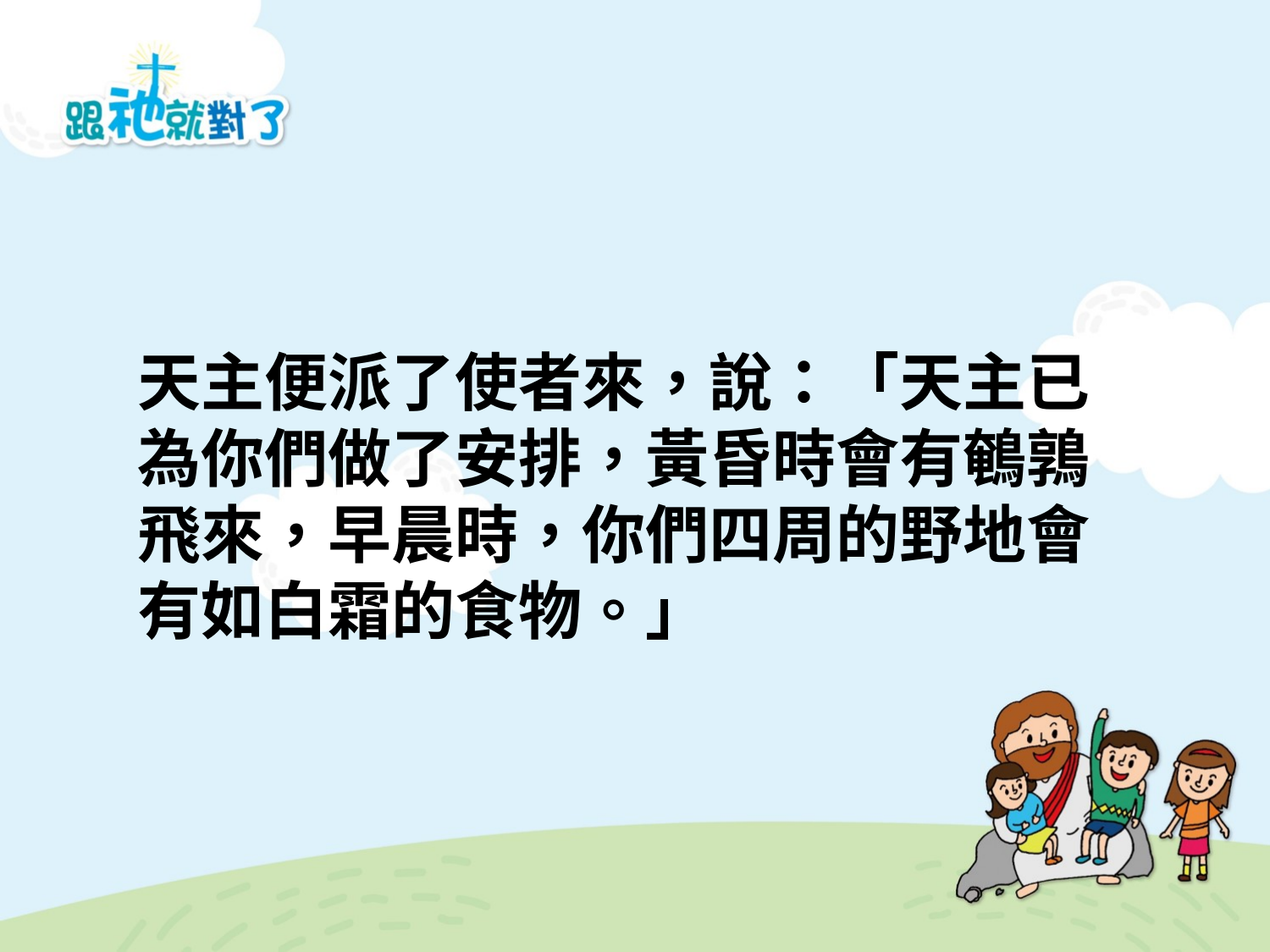

天主便派了使者來，說：「天主已為你們做了安排，黃昏時會有鵪鶉飛來，早晨時，你們四周的野地會有如白霜的食物。」